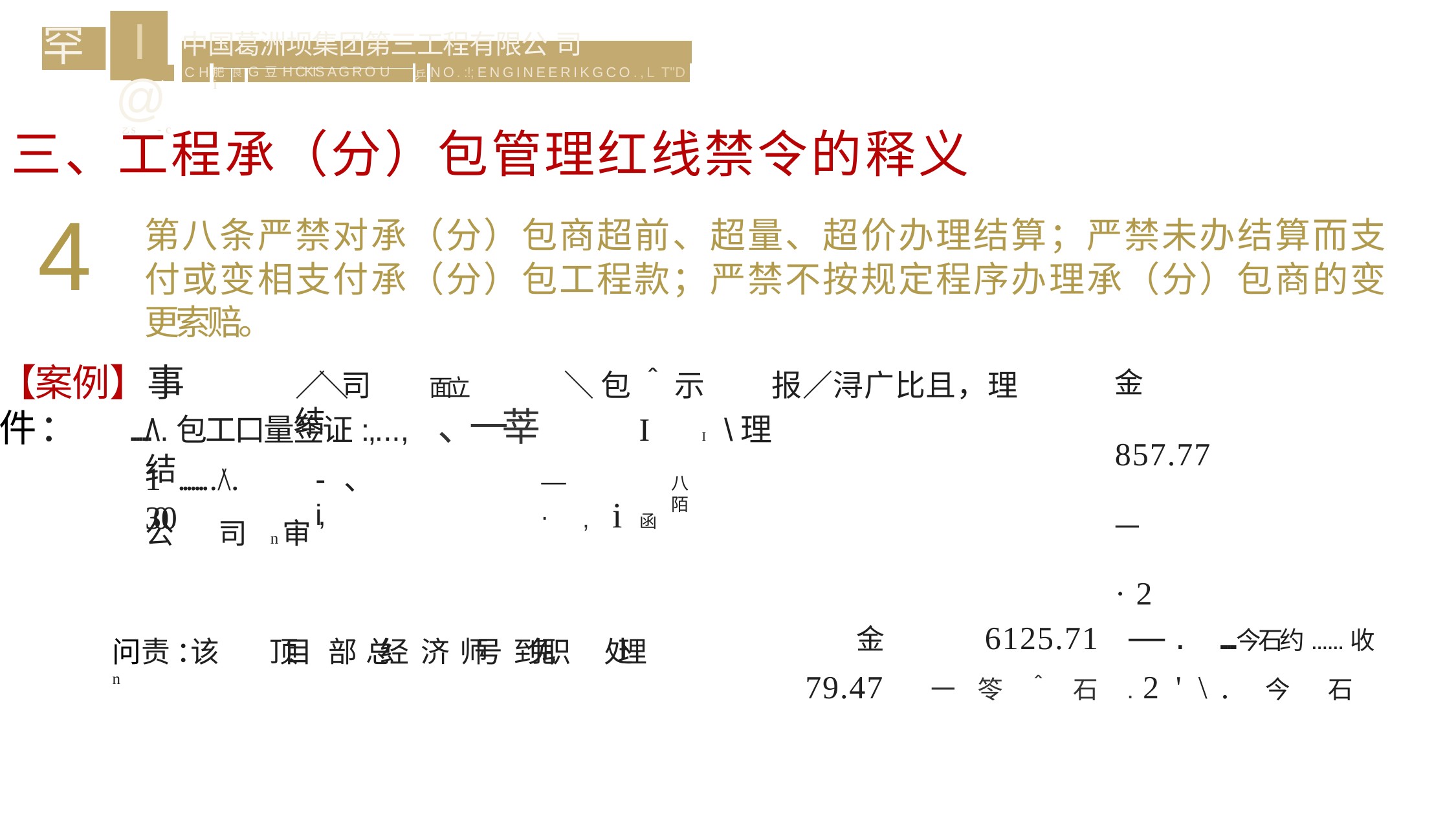

# I@
乙s	- c
罕
| 中 国 葛 洲 坝 集 团 第 三 工 程 有 限 公 司 |  |  |  |  |  |
| --- | --- | --- | --- | --- | --- |
| C H |  |  |  | 乒 | N O . :!; ENGINEERIKGCO.,L T"D |
|  | 肥i | 良 | G 豆 H CKIS A G R O U |  |  |

三、工程承（分）包管理红线禁令的释义
4
第八条严禁对承（分）包商超前、超量、超价办理结算；严禁未办结算而支 付或变相支付承（分）包工程款；严禁不按规定程序办理承（分）包商的变 更索赔。
【案例】事件：
金	857.77	一	· 2
金	6125.71	— .	.....今石约......收
79.47	一笭＾石.2'\.	今石
／＼司	面立	＼包＾示	报／浔广比且，理结
......../\.包工口量签证:,...,  、一莘	I	I	\理结
,	i 函
1	......../\.	300
- 、	i,
—	.
八	陌
公司n审
问责：该	顶目	部 总经	济 师号	到免职	处理	n